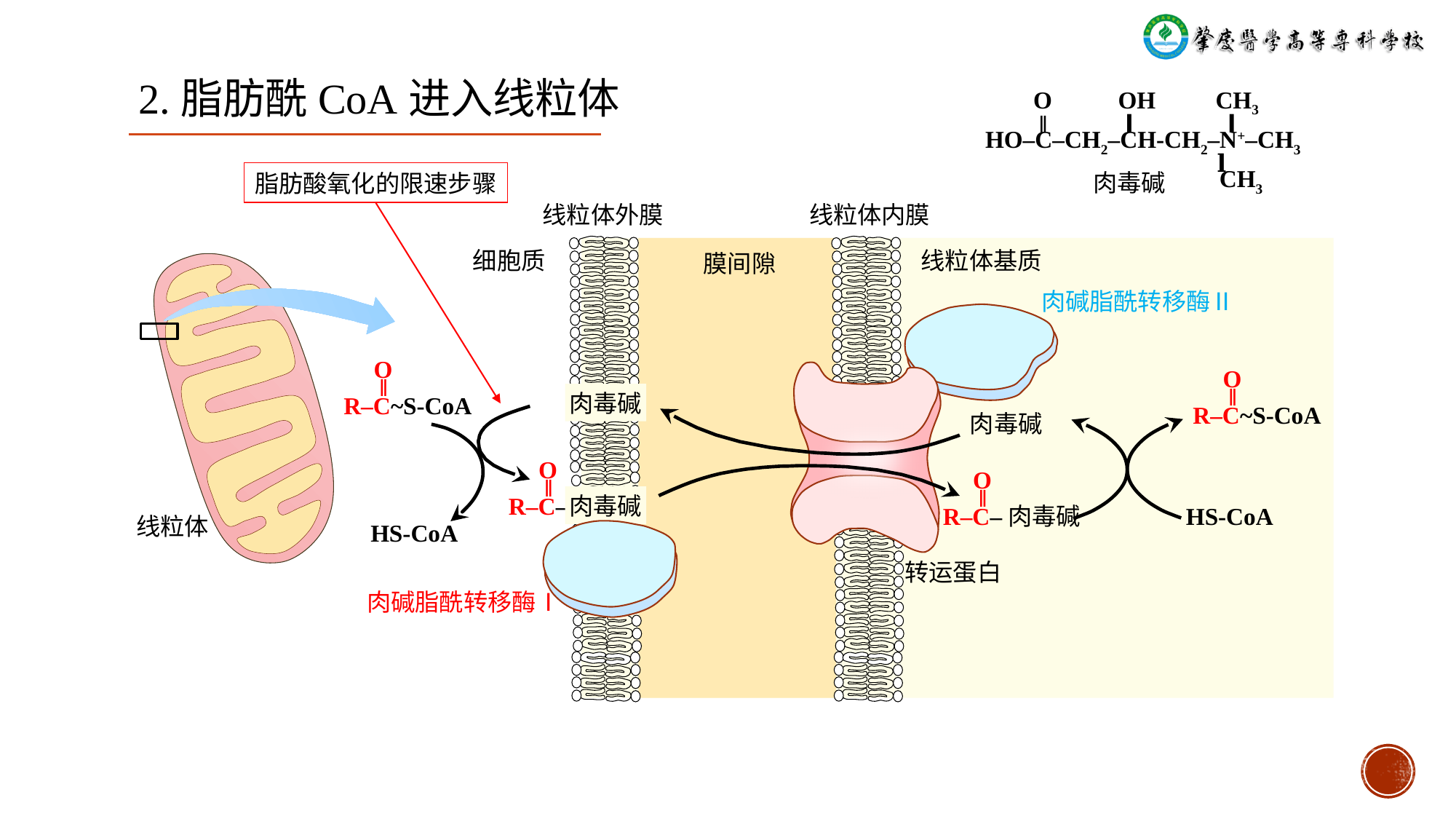

# 2.脂肪酰CoA进入线粒体
        O           OH          CH3
         ǁ             ⅼ              ⅼ
HO‒C‒CH2‒CH-CH2‒N+‒CH3
                                         ⅼ
                                       CH3
肉毒碱
脂肪酸氧化的限速步骤
线粒体外膜
线粒体内膜

细胞质
线粒体基质
膜间隙

肉碱脂酰转移酶Ⅱ

     O
      ǁ
R‒C~S-CoA

     O
      ǁ
R‒C~S-CoA
肉毒碱
肉毒碱

     O
      ǁ
R‒C‒

     O
      ǁ
R‒C‒肉毒碱
肉毒碱
HS-CoA
线粒体
HS-CoA

转运蛋白
肉碱脂酰转移酶Ⅰ